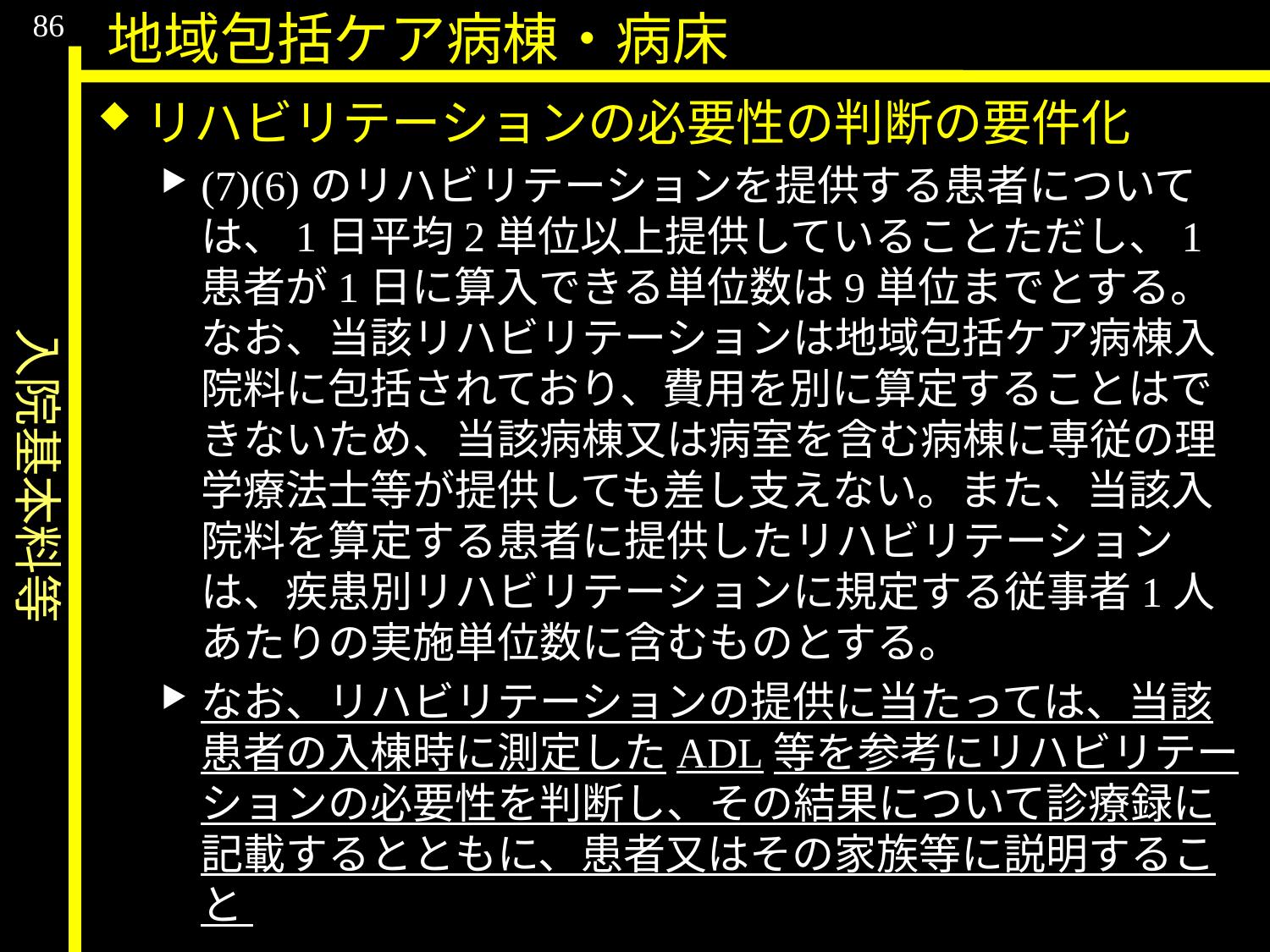

入院基本料等
86
地域包括ケア病棟・病床

リハビリテーションの必要性の判断の要件化
(7)(6)のリハビリテーションを提供する患者については、1日平均2単位以上提供していることただし、1患者が1日に算入できる単位数は9単位までとする。なお、当該リハビリテーションは地域包括ケア病棟入院料に包括されており、費用を別に算定することはできないため、当該病棟又は病室を含む病棟に専従の理学療法士等が提供しても差し支えない。また、当該入院料を算定する患者に提供したリハビリテーションは、疾患別リハビリテーションに規定する従事者1人あたりの実施単位数に含むものとする。
なお、リハビリテーションの提供に当たっては、当該患者の入棟時に測定したADL等を参考にリハビリテーションの必要性を判断し、その結果について診療録に記載するとともに、患者又はその家族等に説明すること